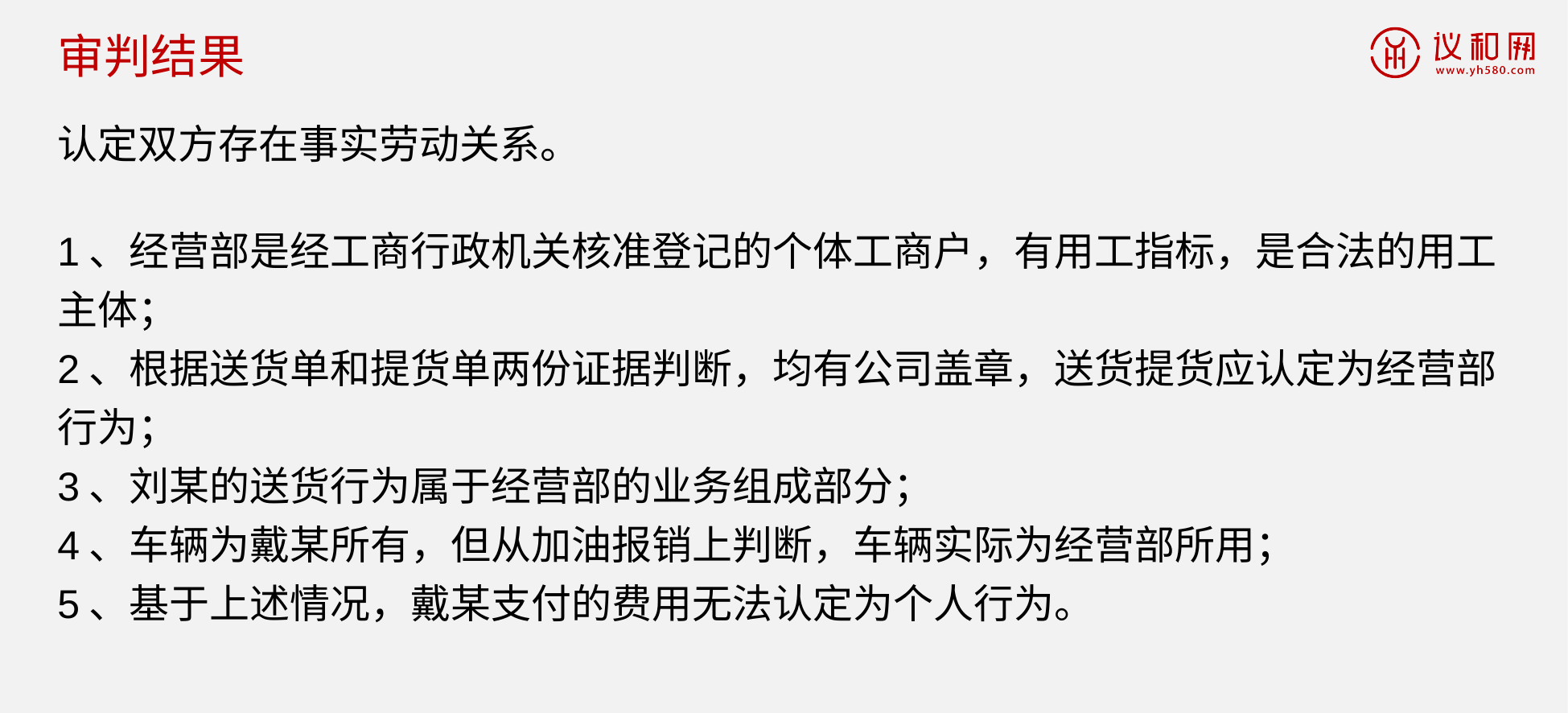

审判结果

认定双方存在事实劳动关系。

1、经营部是经工商行政机关核准登记的个体工商户，有用工指标，是合法的用工主体；
2、根据送货单和提货单两份证据判断，均有公司盖章，送货提货应认定为经营部行为；
3、刘某的送货行为属于经营部的业务组成部分；
4、车辆为戴某所有，但从加油报销上判断，车辆实际为经营部所用；
5、基于上述情况，戴某支付的费用无法认定为个人行为。